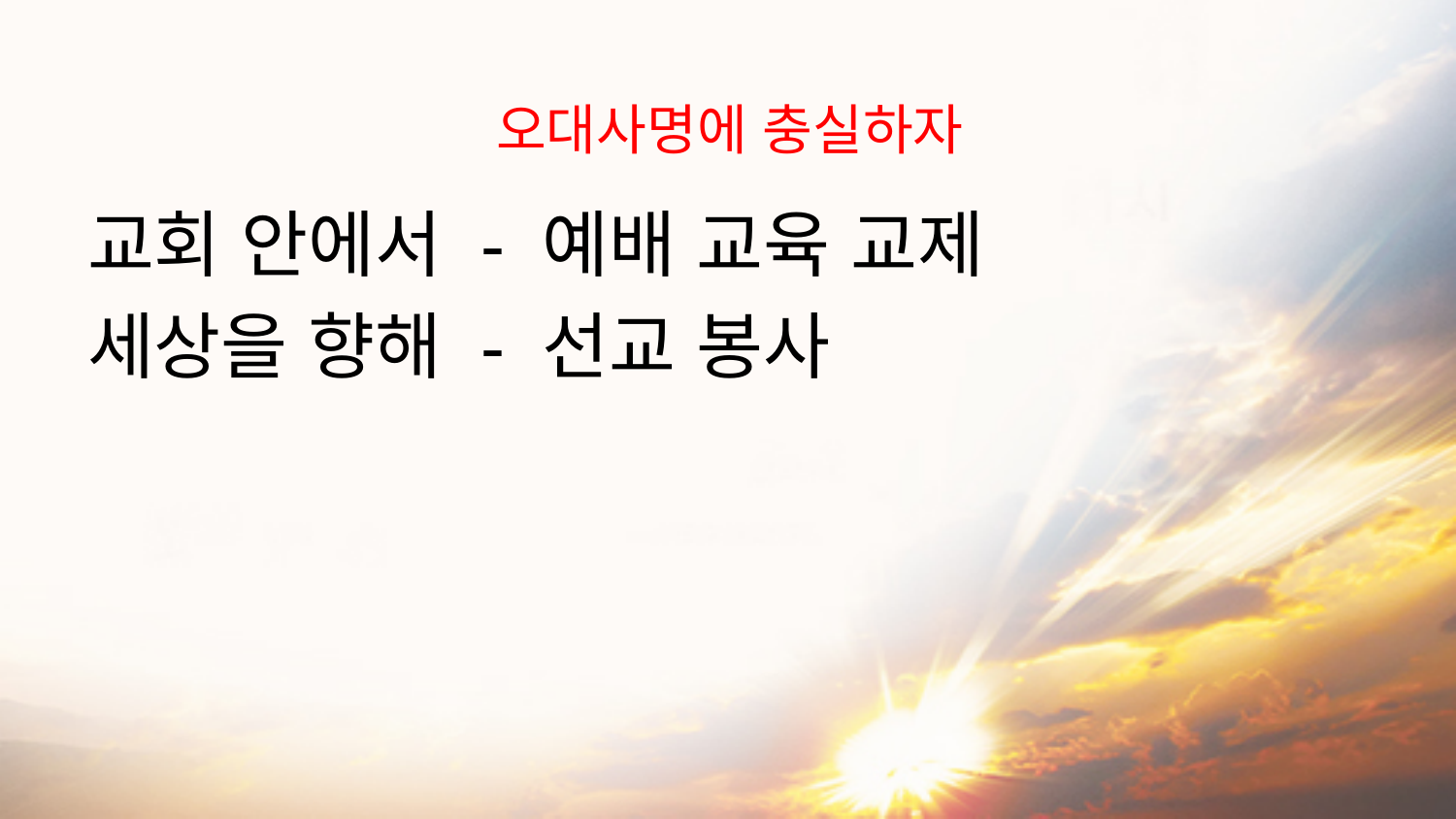

# 오대사명에 충실하자
교회 안에서 - 예배 교육 교제
세상을 향해 - 선교 봉사